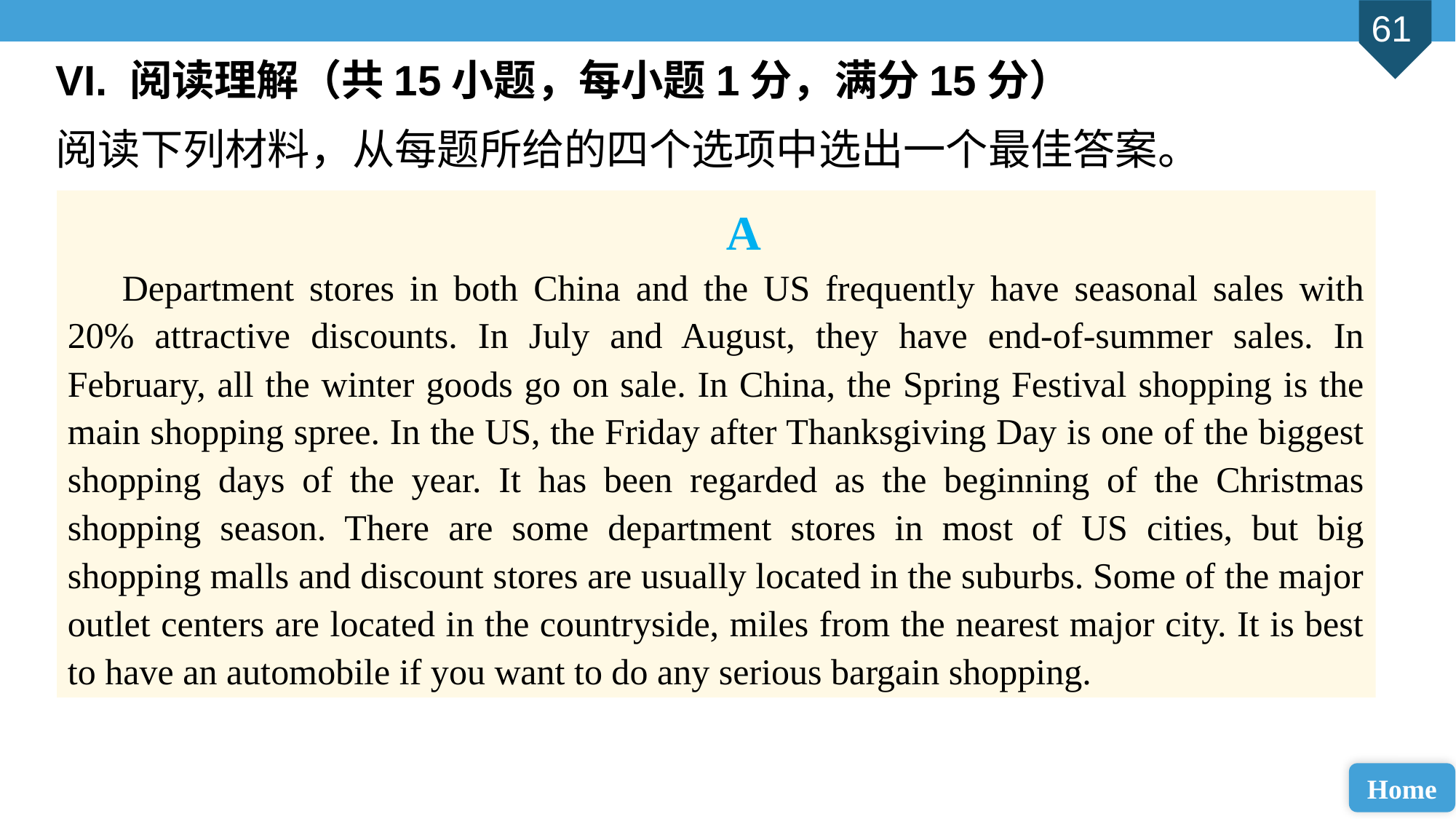

VI. 阅读理解（共15小题，每小题1分，满分15分）
阅读下列材料，从每题所给的四个选项中选出一个最佳答案。
A
Department stores in both China and the US frequently have seasonal sales with 20% attractive discounts. In July and August, they have end-of-summer sales. In February, all the winter goods go on sale. In China, the Spring Festival shopping is the main shopping spree. In the US, the Friday after Thanksgiving Day is one of the biggest shopping days of the year. It has been regarded as the beginning of the Christmas shopping season. There are some department stores in most of US cities, but big shopping malls and discount stores are usually located in the suburbs. Some of the major outlet centers are located in the countryside, miles from the nearest major city. It is best to have an automobile if you want to do any serious bargain shopping.